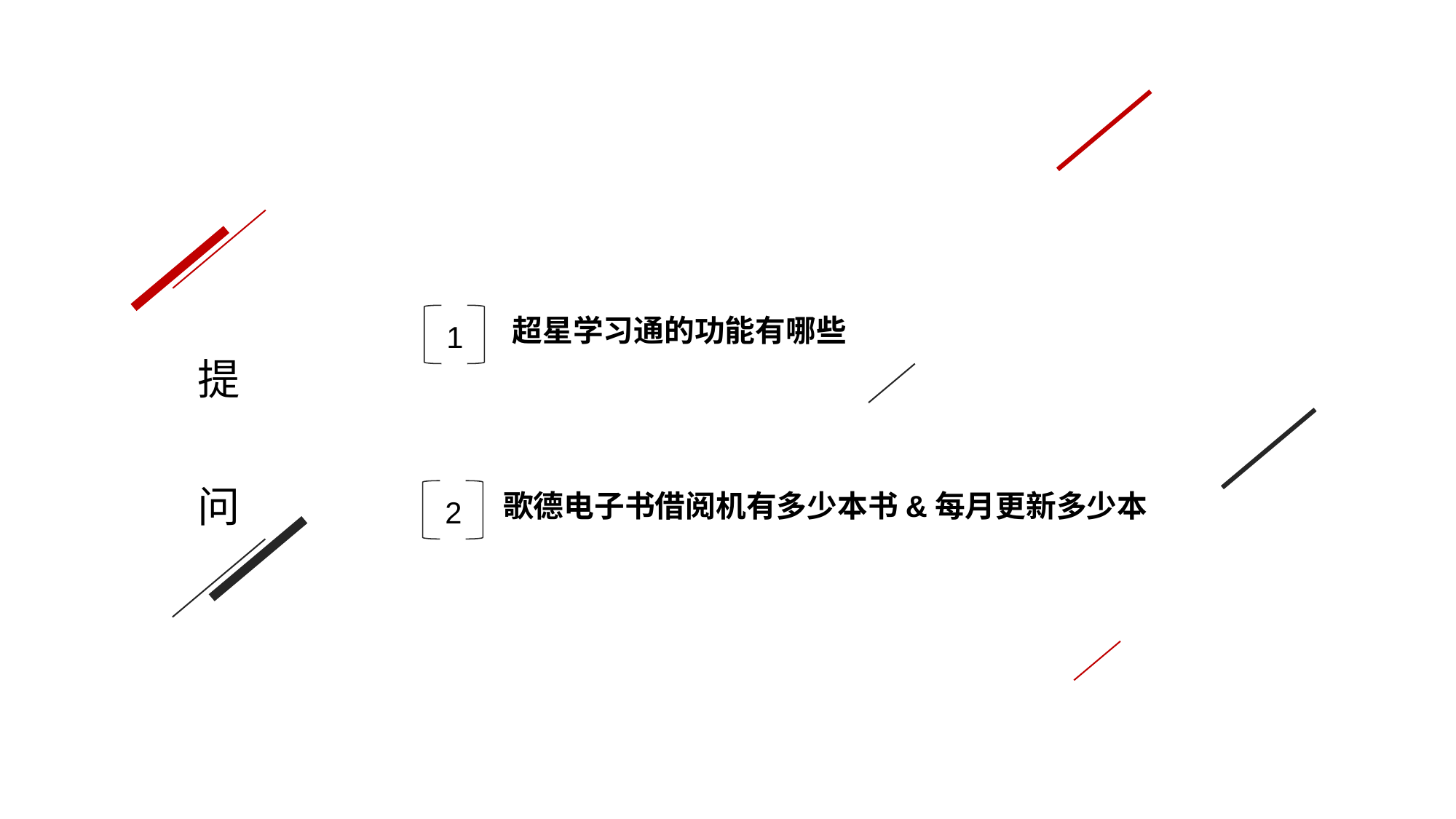

提
问

超星学习通的功能有哪些
1

歌德电子书借阅机有多少本书&每月更新多少本
2